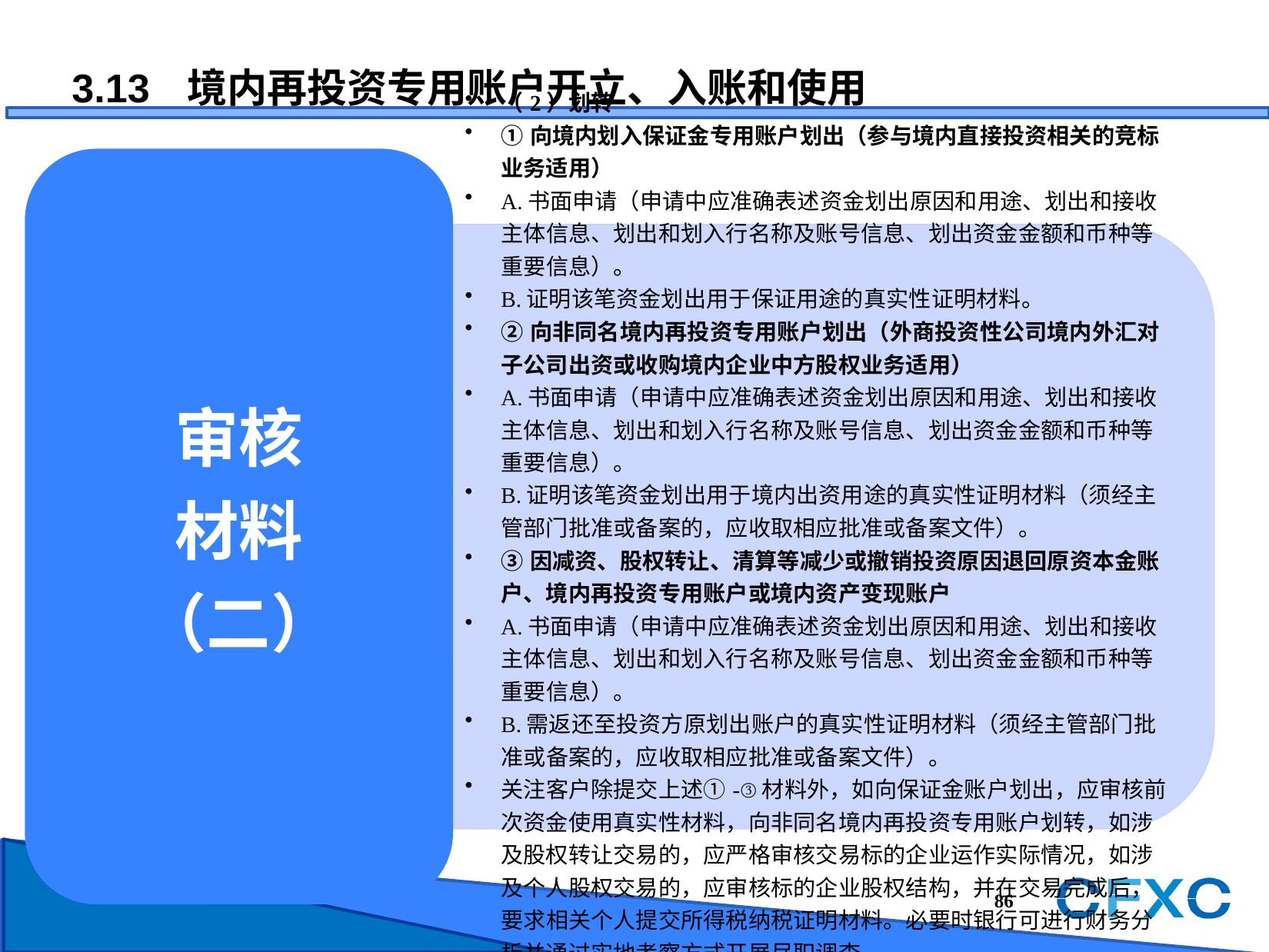

3.13	境内再投资专用账户开立、入账和使用
审核
材料
（二）
（2）划转
①向境内划入保证金专用账户划出（参与境内直接投资相关的竞标业务适用）
A.书面申请（申请中应准确表述资金划出原因和用途、划出和接收主体信息、划出和划入行名称及账号信息、划出资金金额和币种等重要信息）。
B.证明该笔资金划出用于保证用途的真实性证明材料。
②向非同名境内再投资专用账户划出（外商投资性公司境内外汇对子公司出资或收购境内企业中方股权业务适用）
A.书面申请（申请中应准确表述资金划出原因和用途、划出和接收主体信息、划出和划入行名称及账号信息、划出资金金额和币种等重要信息）。
B.证明该笔资金划出用于境内出资用途的真实性证明材料（须经主管部门批准或备案的，应收取相应批准或备案文件）。
③因减资、股权转让、清算等减少或撤销投资原因退回原资本金账户、境内再投资专用账户或境内资产变现账户
A.书面申请（申请中应准确表述资金划出原因和用途、划出和接收主体信息、划出和划入行名称及账号信息、划出资金金额和币种等重要信息）。
B.需返还至投资方原划出账户的真实性证明材料（须经主管部门批准或备案的，应收取相应批准或备案文件）。
86